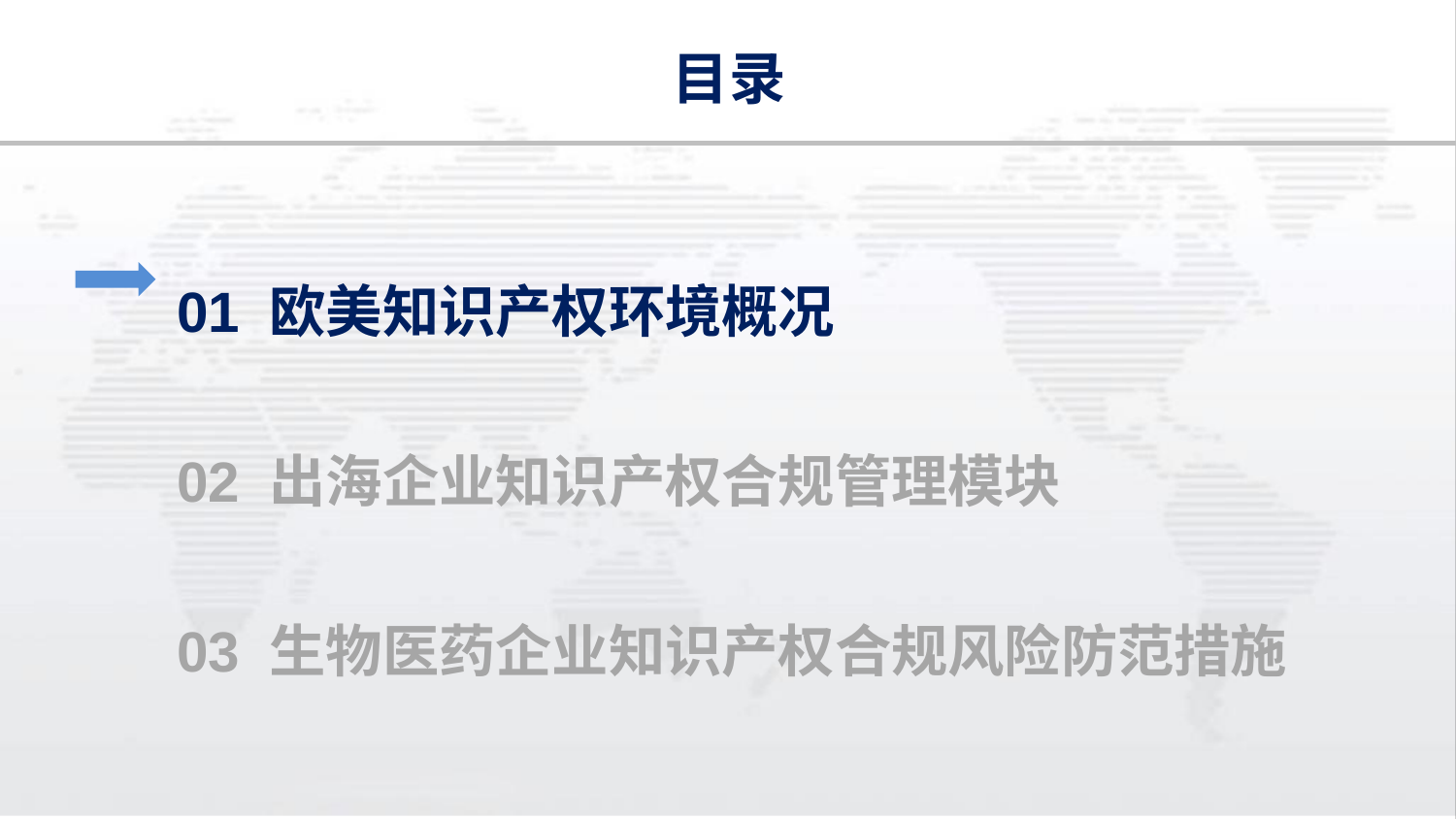

# 目录
01 欧美知识产权环境概况
02 出海企业知识产权合规管理模块
03 生物医药企业知识产权合规风险防范措施